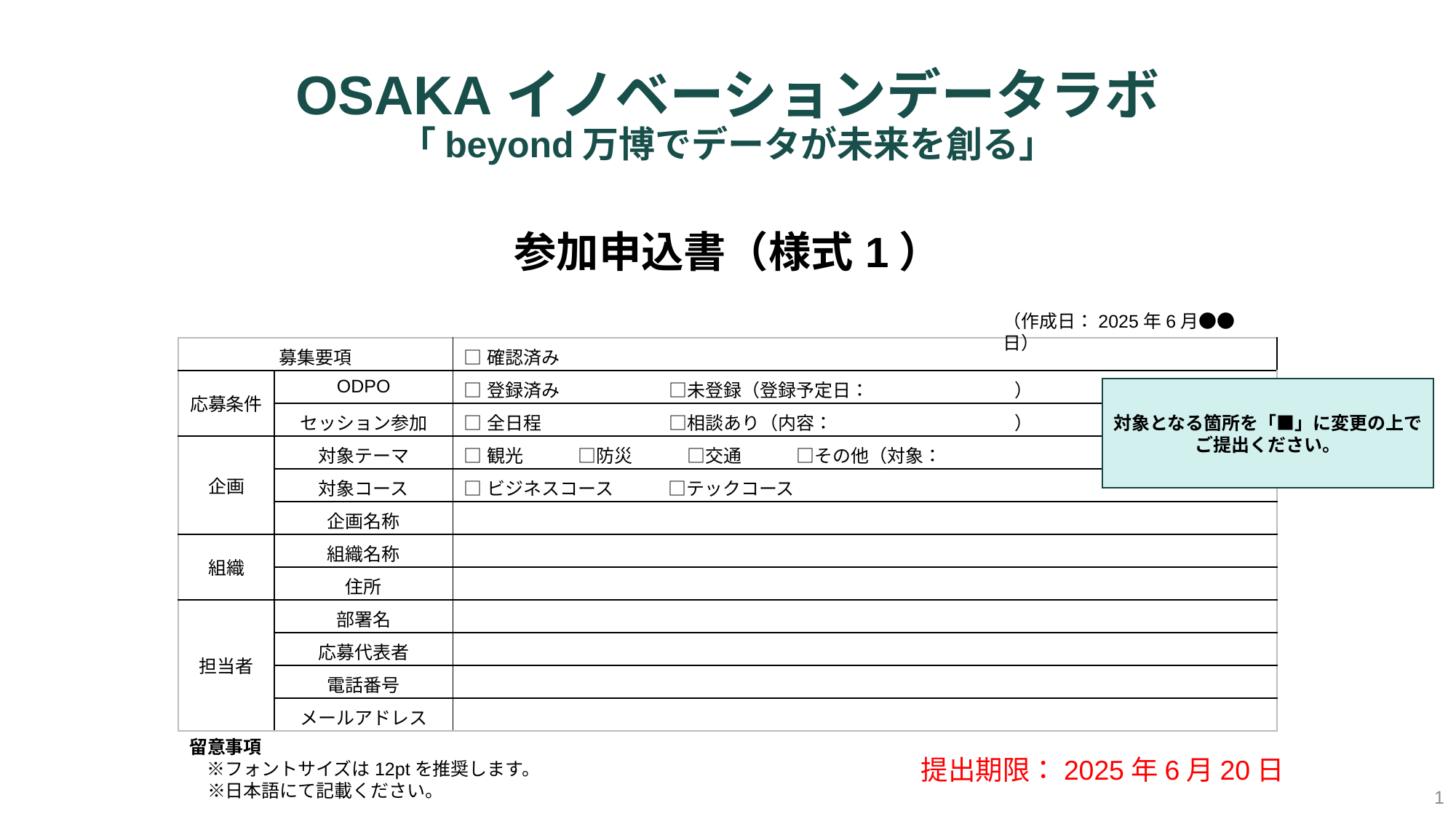

# OSAKAイノベーションデータラボ 「beyond万博でデータが未来を創る」
参加申込書（様式1）
（作成日：2025年6月●●日）
| 募集要項 |  | □確認済み |
| --- | --- | --- |
| 応募条件 | ODPO | □登録済み　　　　　　□未登録（登録予定日：　　　　　　　　） |
|  | セッション参加 | □全日程　　　　　　　□相談あり（内容：　　　　　　　　　　） |
| 企画 | 対象テーマ | □観光　　　□防災　　　□交通　　　□その他（対象：　　　　　　　　　　） |
|  | 対象コース | □ビジネスコース　　　□テックコース |
|  | 企画名称 |  |
| 組織 | 組織名称 |  |
|  | 住所 |  |
| 担当者 | 部署名 |  |
|  | 応募代表者 |  |
|  | 電話番号 |  |
|  | メールアドレス |  |
対象となる箇所を「■」に変更の上で
ご提出ください。
留意事項
　※フォントサイズは12ptを推奨します。
　※日本語にて記載ください。
提出期限：2025年6月20日
1